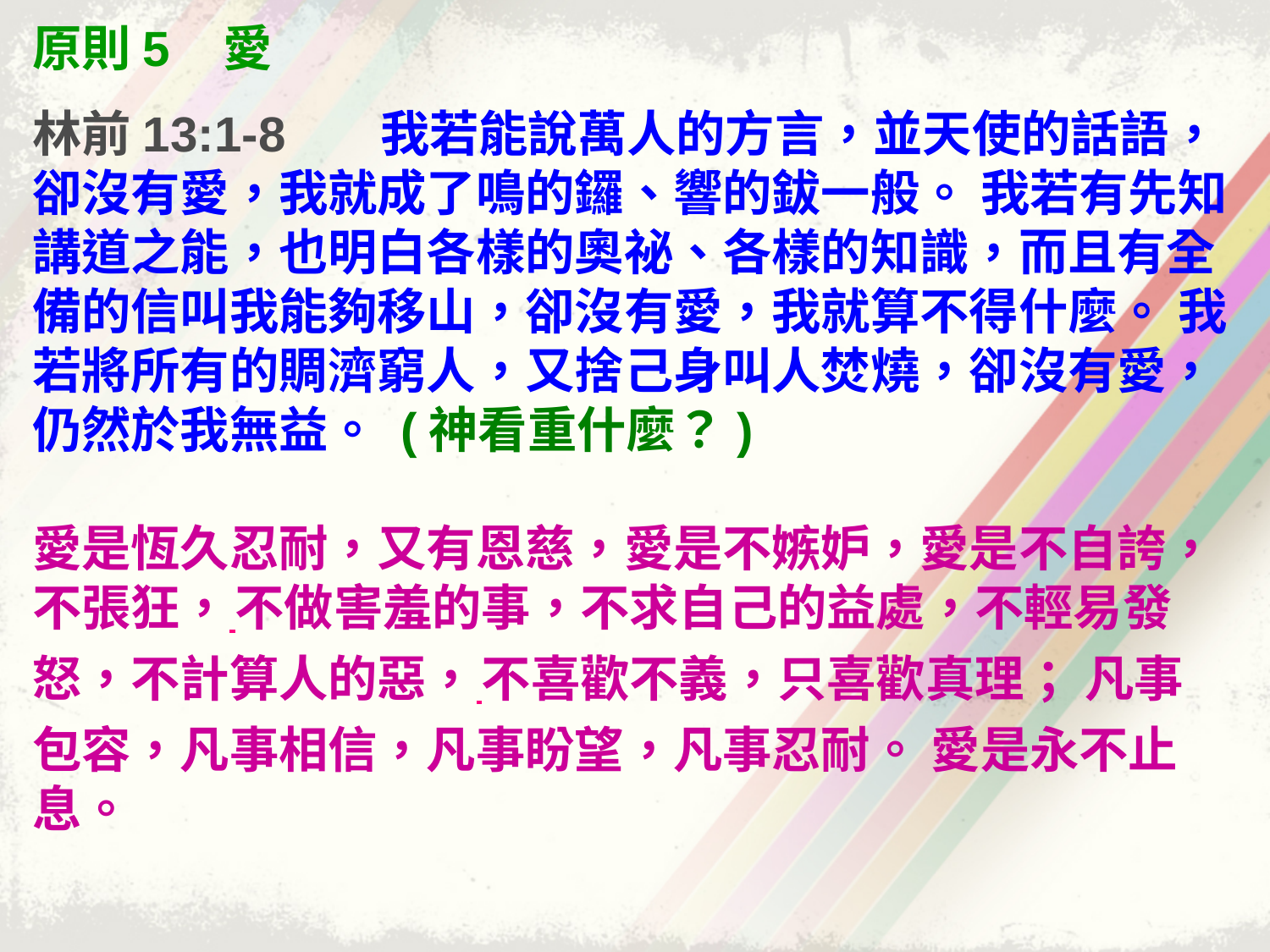

原則5   愛
林前13:1-8      我若能說萬人的方言，並天使的話語，卻沒有愛，我就成了鳴的鑼、響的鈸一般。 我若有先知講道之能，也明白各樣的奧祕、各樣的知識，而且有全備的信叫我能夠移山，卻沒有愛，我就算不得什麼。 我若將所有的賙濟窮人，又捨己身叫人焚燒，卻沒有愛，仍然於我無益。 (神看重什麼？)

愛是恆久忍耐，又有恩慈，愛是不嫉妒，愛是不自誇，不張狂， 不做害羞的事，不求自己的益處，不輕易發怒，不計算人的惡， 不喜歡不義，只喜歡真理； 凡事包容，凡事相信，凡事盼望，凡事忍耐。 愛是永不止息。